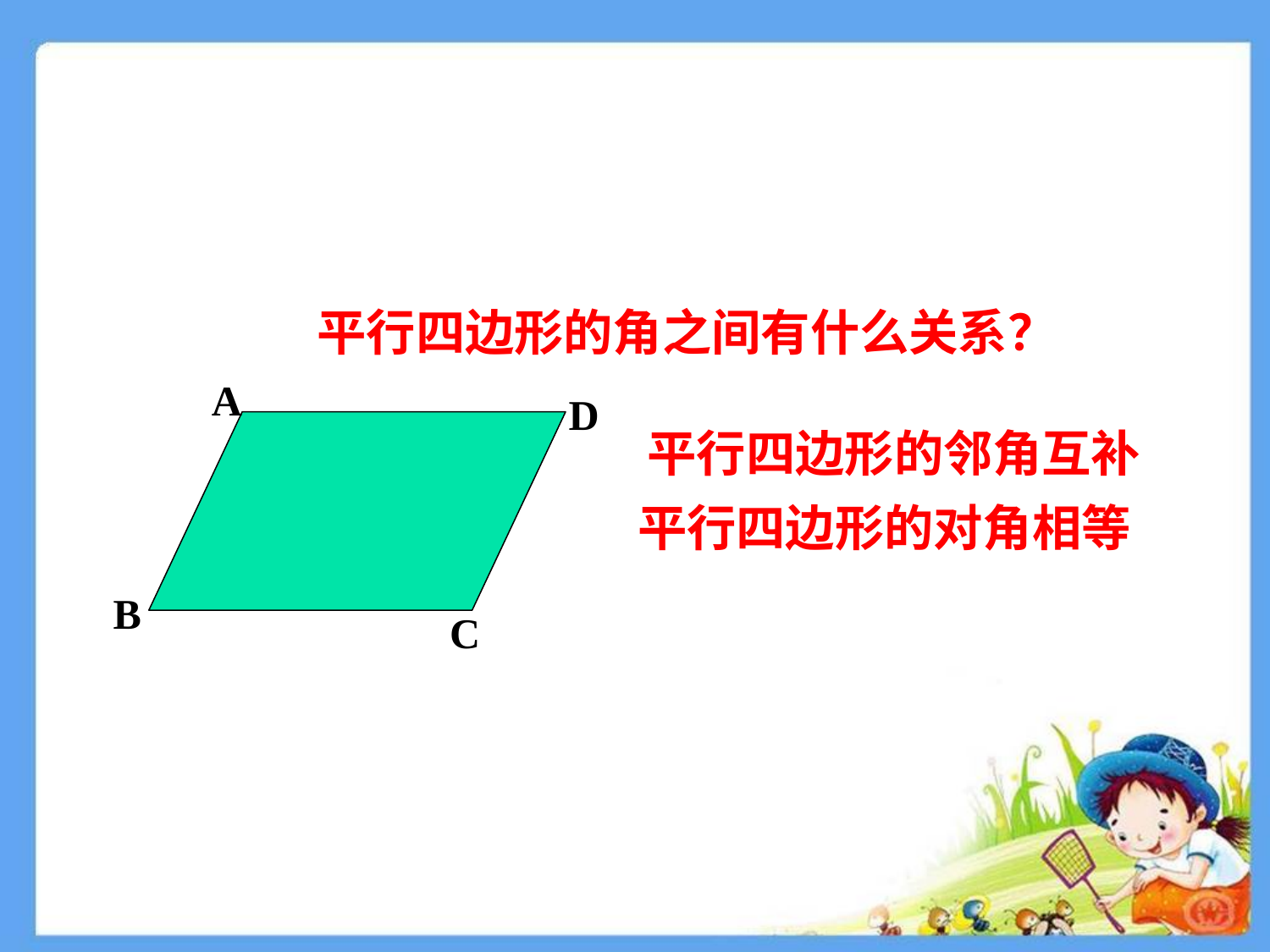

平行四边形的角之间有什么关系？
A
D

 B
C

平行四边形的对角相等
平行四边形的邻角互补